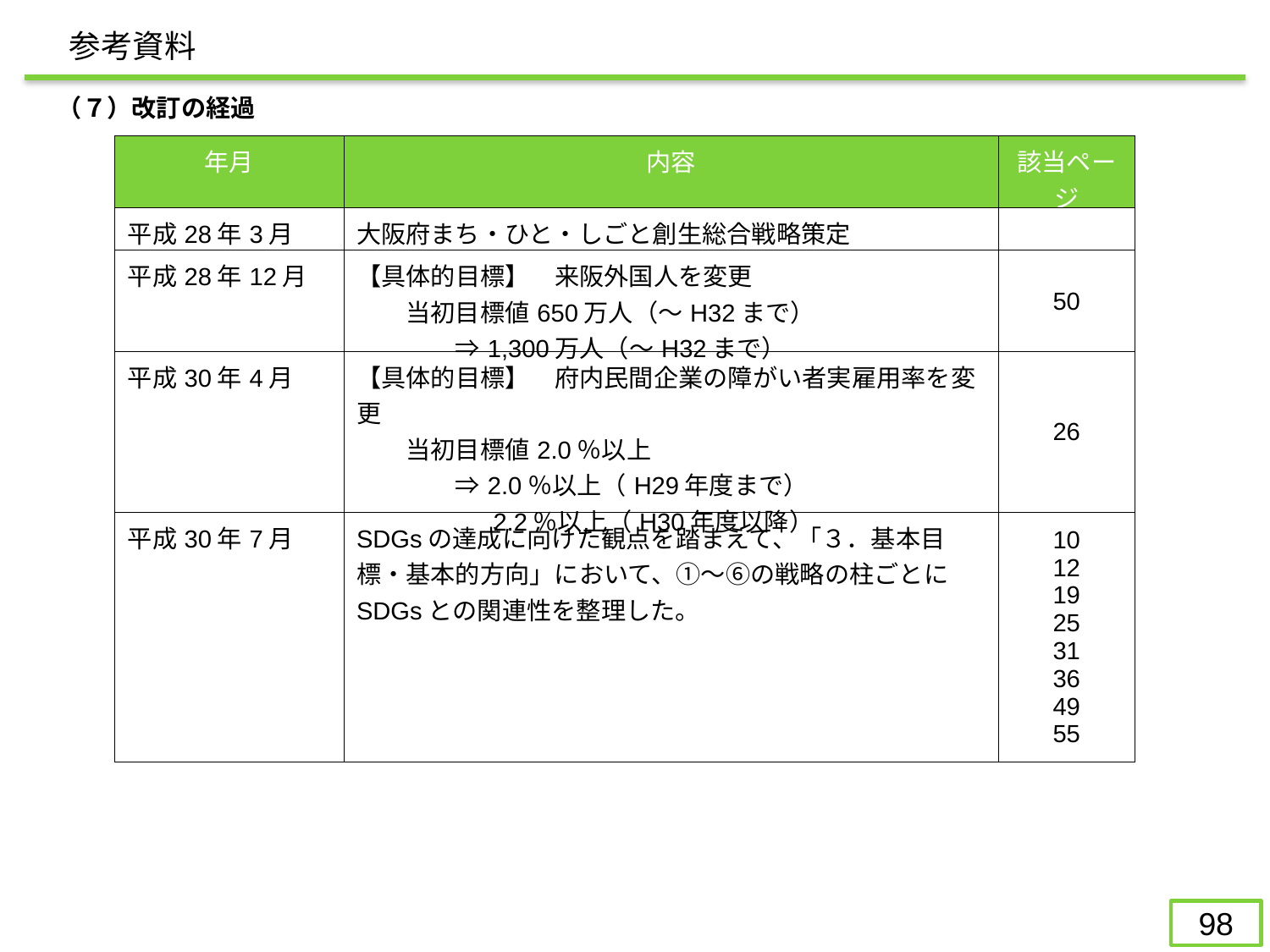

参考資料
（７）改訂の経過

| 年月 | 内容 | 該当ページ |
| --- | --- | --- |
| 平成28年3月 | 大阪府まち・ひと・しごと創生総合戦略策定 |  |
| 平成28年12月 | 【具体的目標】　来阪外国人を変更 　　当初目標値650万人（～H32まで） 　　　　⇒1,300万人（～H32まで） | 50 |
| 平成30年4月 | 【具体的目標】　府内民間企業の障がい者実雇用率を変更 　　当初目標値2.0％以上 　　　　⇒2.0％以上（H29年度まで） 　　　　　 2.2％以上（H30年度以降） | 26 |
| 平成30年7月 | SDGsの達成に向けた観点を踏まえて、「３．基本目標・基本的方向」において、①～⑥の戦略の柱ごとにSDGsとの関連性を整理した。 | 10 12 19 25 31 36 49 55 |
98